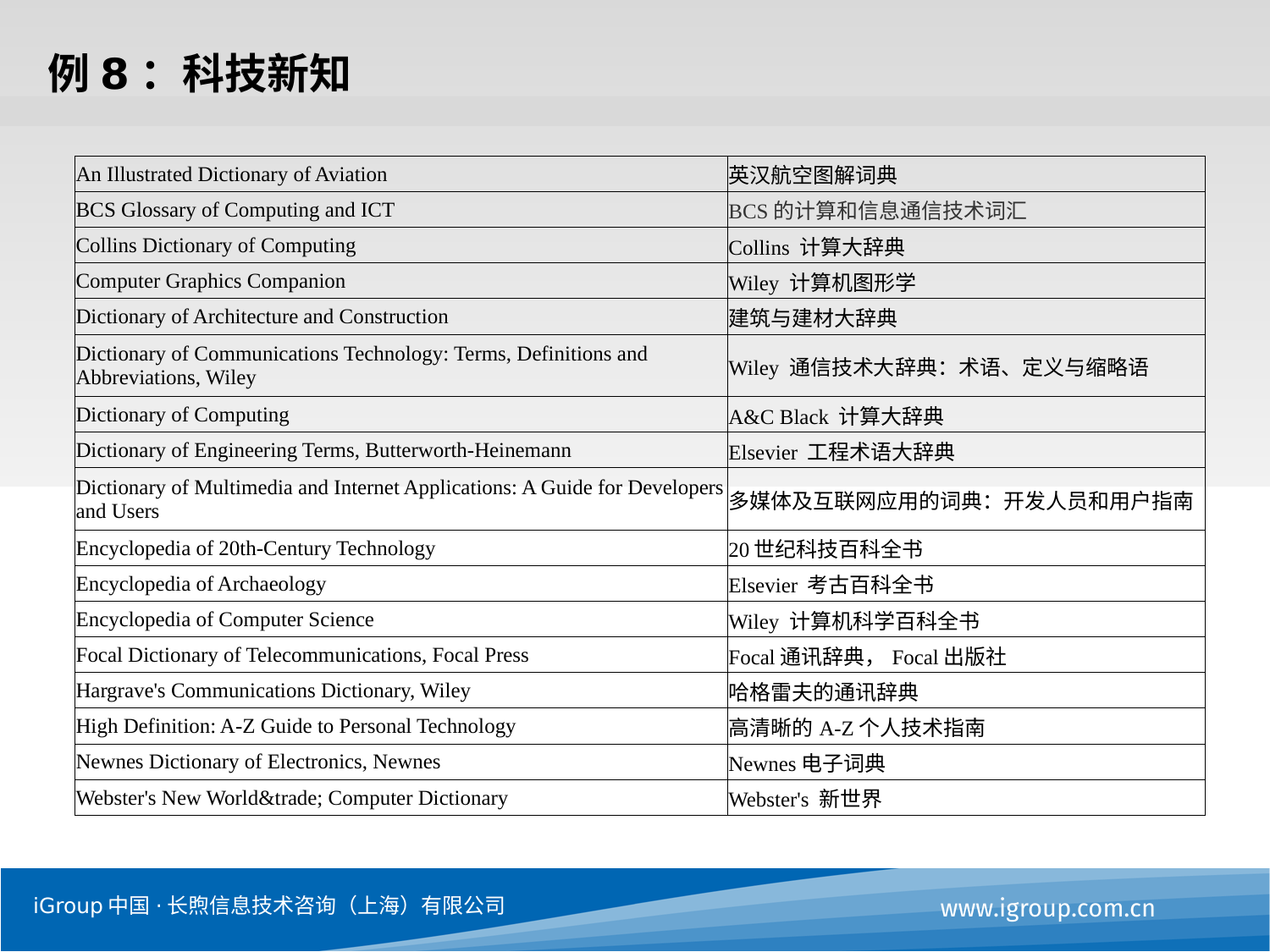

# 例8：科技新知
| An Illustrated Dictionary of Aviation | 英汉航空图解词典 |
| --- | --- |
| BCS Glossary of Computing and ICT | BCS的计算和信息通信技术词汇 |
| Collins Dictionary of Computing | Collins 计算大辞典 |
| Computer Graphics Companion | Wiley 计算机图形学 |
| Dictionary of Architecture and Construction | 建筑与建材大辞典 |
| Dictionary of Communications Technology: Terms, Definitions and Abbreviations, Wiley | Wiley 通信技术大辞典：术语、定义与缩略语 |
| Dictionary of Computing | A&C Black 计算大辞典 |
| Dictionary of Engineering Terms, Butterworth-Heinemann | Elsevier 工程术语大辞典 |
| Dictionary of Multimedia and Internet Applications: A Guide for Developers and Users | 多媒体及互联网应用的词典：开发人员和用户指南 |
| Encyclopedia of 20th-Century Technology | 20世纪科技百科全书 |
| Encyclopedia of Archaeology | Elsevier 考古百科全书 |
| Encyclopedia of Computer Science | Wiley 计算机科学百科全书 |
| Focal Dictionary of Telecommunications, Focal Press | Focal通讯辞典，Focal出版社 |
| Hargrave's Communications Dictionary, Wiley | 哈格雷夫的通讯辞典 |
| High Definition: A-Z Guide to Personal Technology | 高清晰的A-Z个人技术指南 |
| Newnes Dictionary of Electronics, Newnes | Newnes电子词典 |
| Webster's New World&trade; Computer Dictionary | Webster's 新世界 |